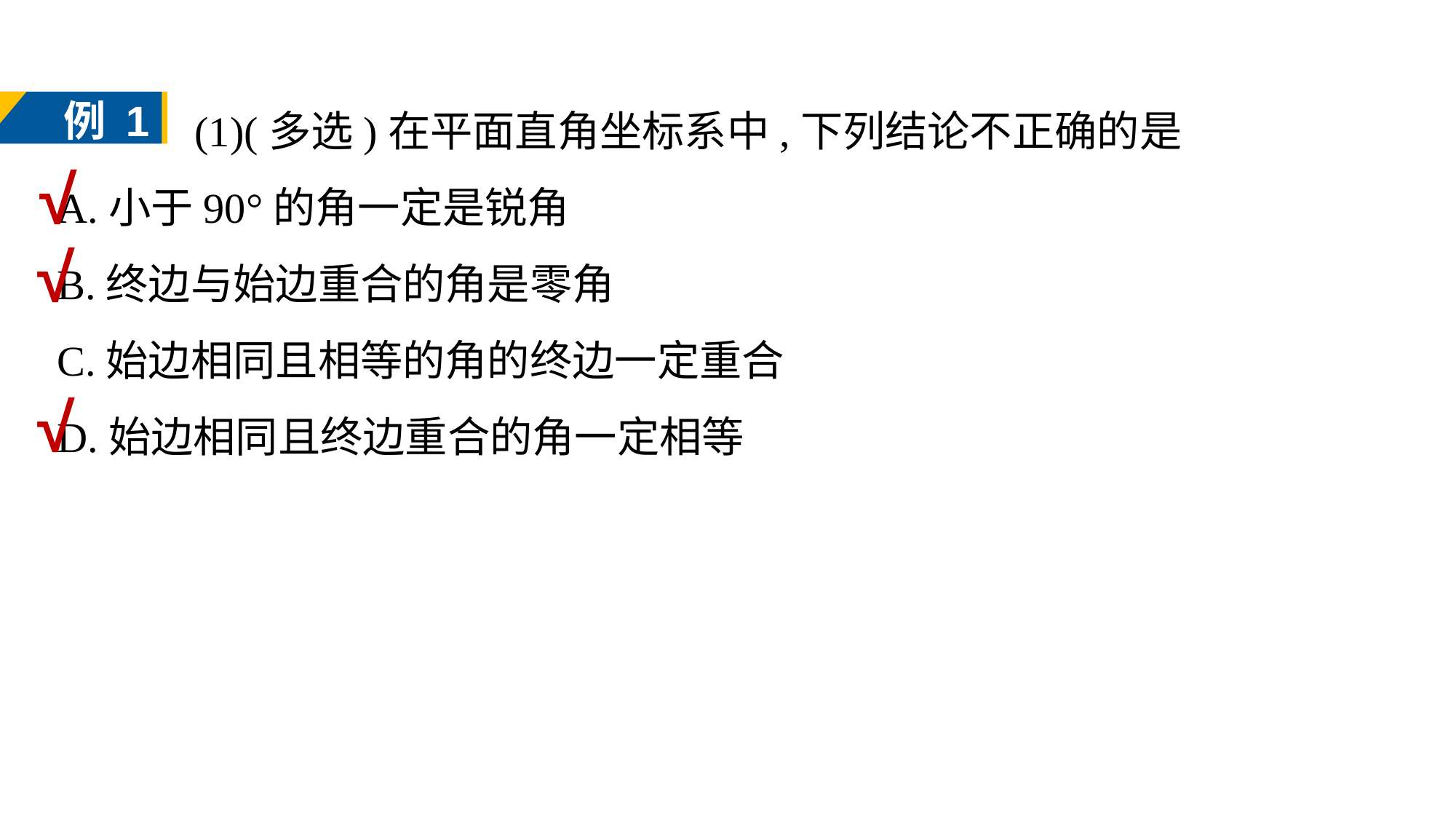

(1)(多选)在平面直角坐标系中,下列结论不正确的是
A.小于90°的角一定是锐角
B.终边与始边重合的角是零角
C.始边相同且相等的角的终边一定重合
D.始边相同且终边重合的角一定相等
例 1

√
√
√